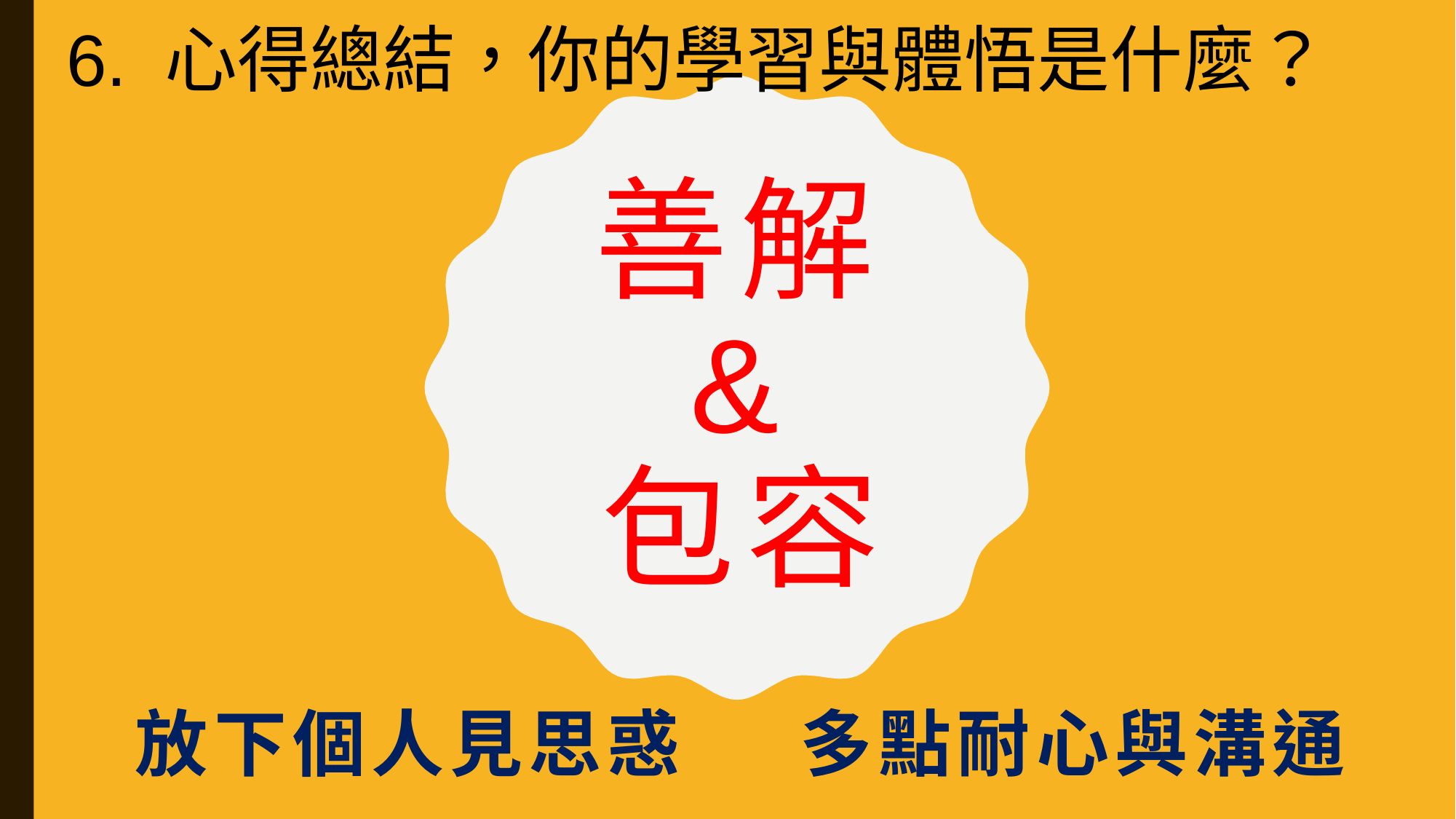

6. 心得總結，你的學習與體悟是什麼？
# 善解 & 包容
放下個人見思惑     多點耐心與溝通